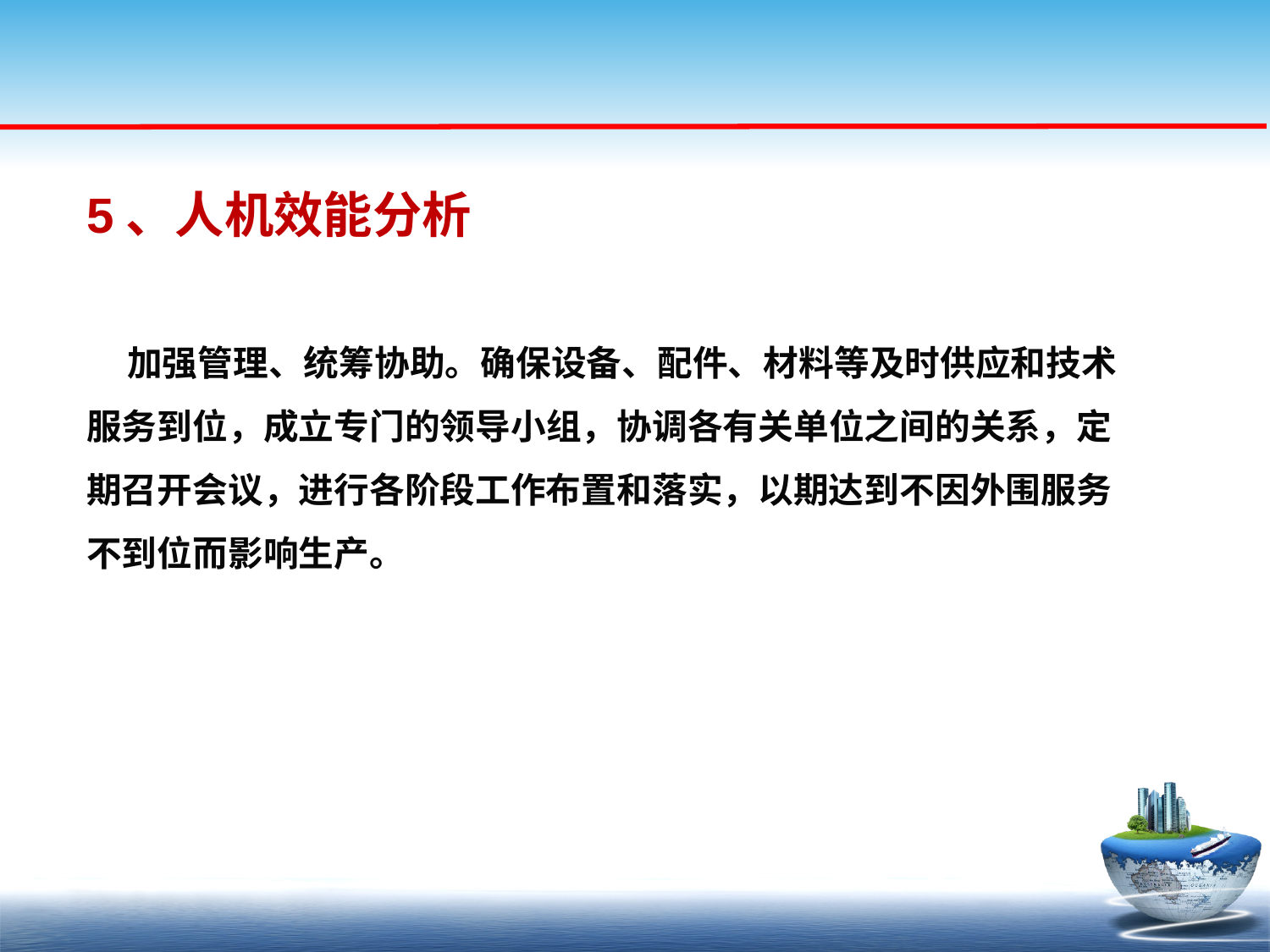

5、人机效能分析

    加强管理、统筹协助。确保设备、配件、材料等及时供应和技术服务到位，成立专门的领导小组，协调各有关单位之间的关系，定期召开会议，进行各阶段工作布置和落实，以期达到不因外围服务不到位而影响生产。